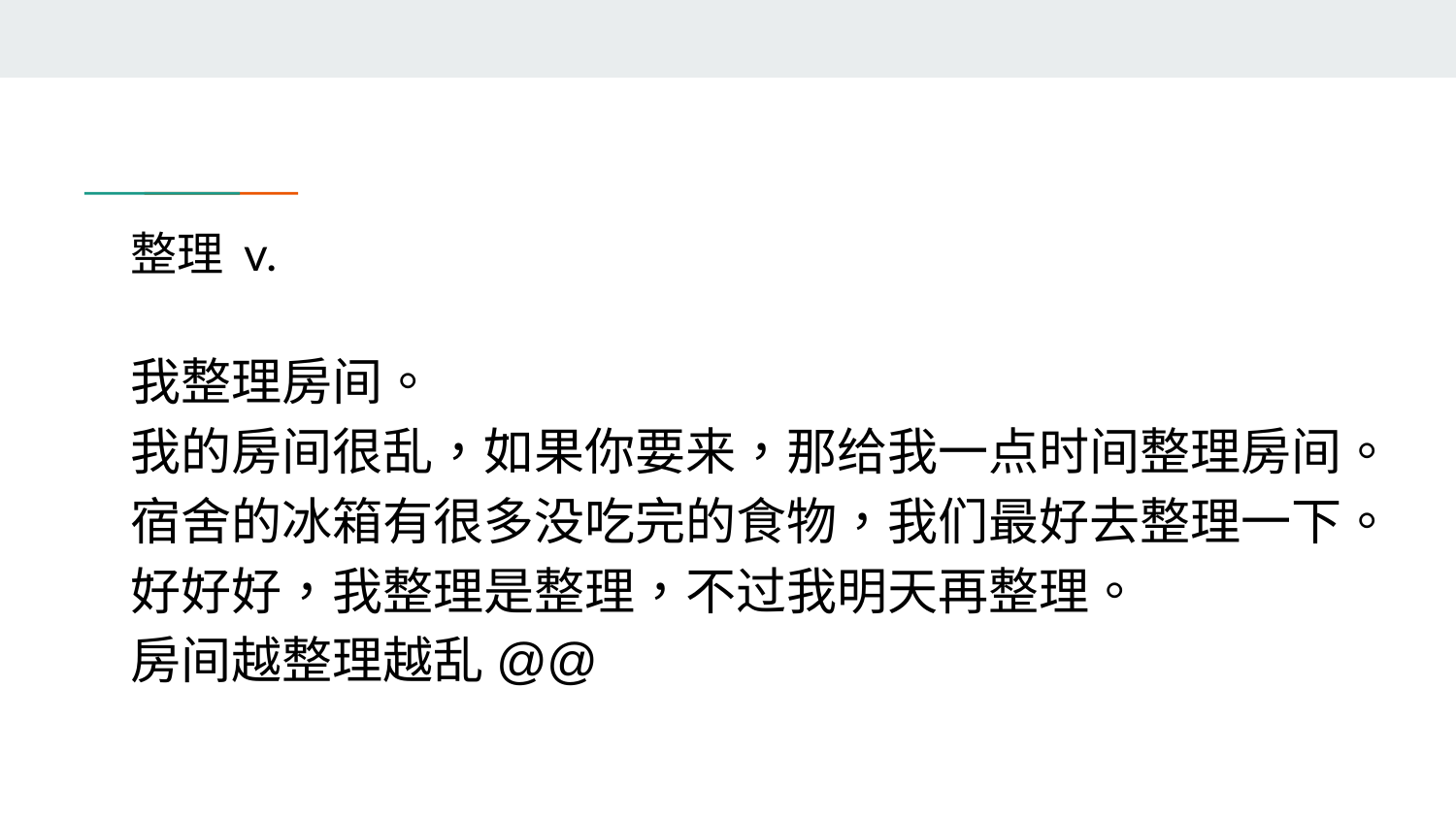

# 整理 v.
我整理房间。
我的房间很乱，如果你要来，那给我一点时间整理房间。
宿舍的冰箱有很多没吃完的食物，我们最好去整理一下。
好好好，我整理是整理，不过我明天再整理。
房间越整理越乱@@